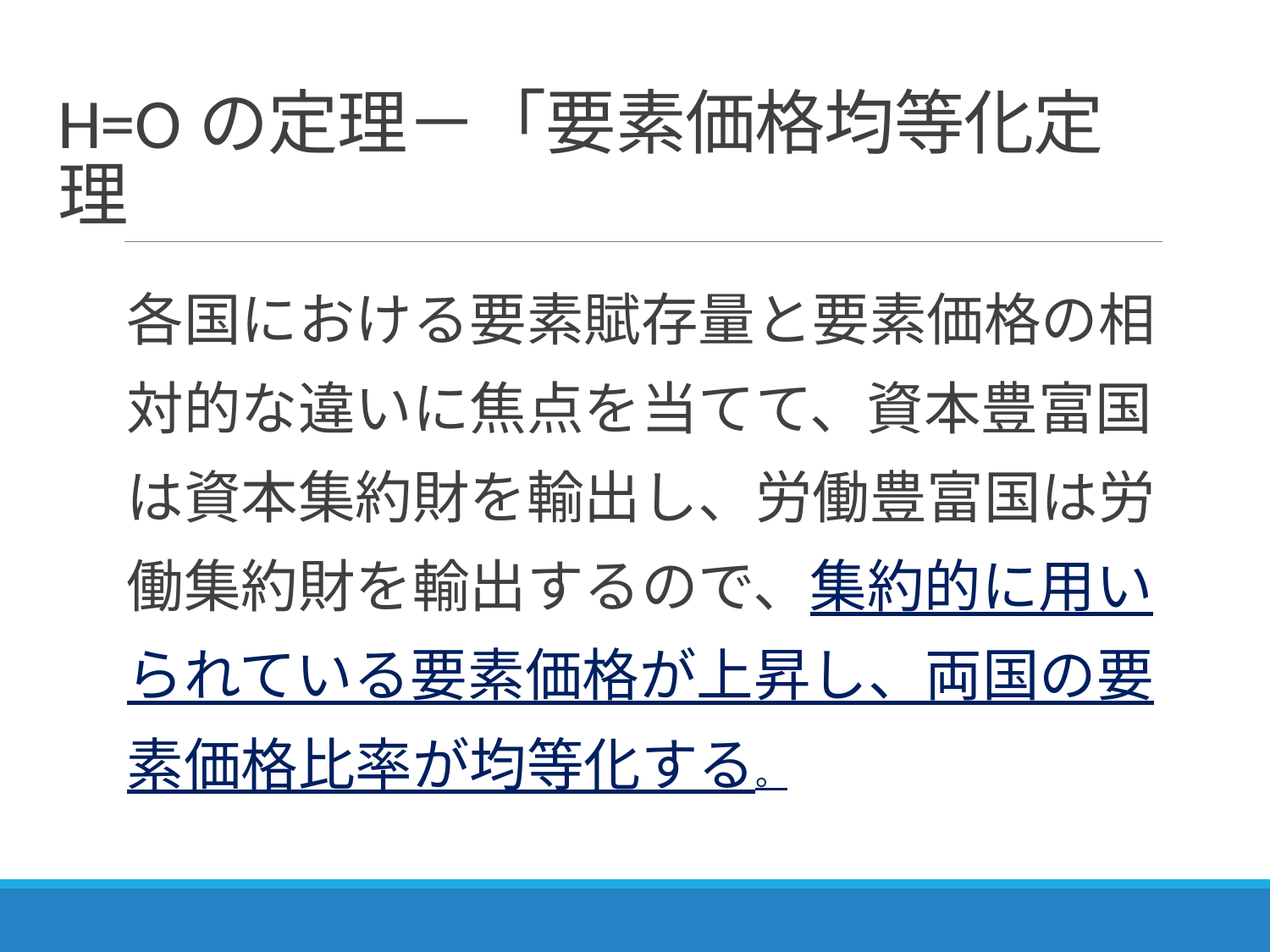

# H=Oの定理－「要素価格均等化定理
各国における要素賦存量と要素価格の相対的な違いに焦点を当てて、資本豊富国は資本集約財を輸出し、労働豊富国は労働集約財を輸出するので、集約的に用いられている要素価格が上昇し、両国の要素価格比率が均等化する。